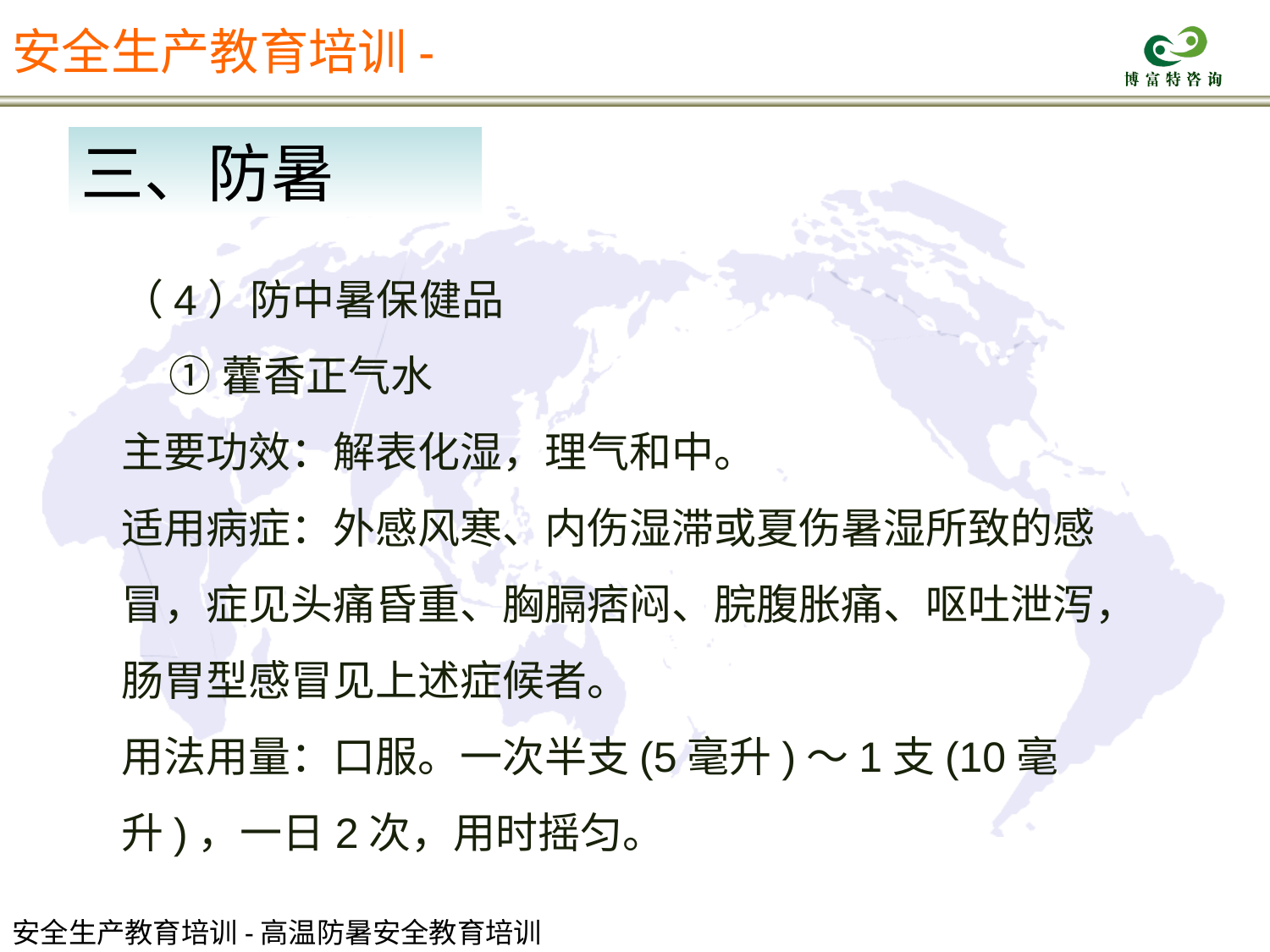

安全生产教育培训-
三、防暑
（4）防中暑保健品
     ①藿香正气水
主要功效：解表化湿，理气和中。
适用病症：外感风寒、内伤湿滞或夏伤暑湿所致的感冒，症见头痛昏重、胸膈痞闷、脘腹胀痛、呕吐泄泻，肠胃型感冒见上述症候者。
用法用量：口服。一次半支(5毫升)～1支(10毫升)，一日2次，用时摇匀。
21
安全生产教育培训-高温防暑安全教育培训